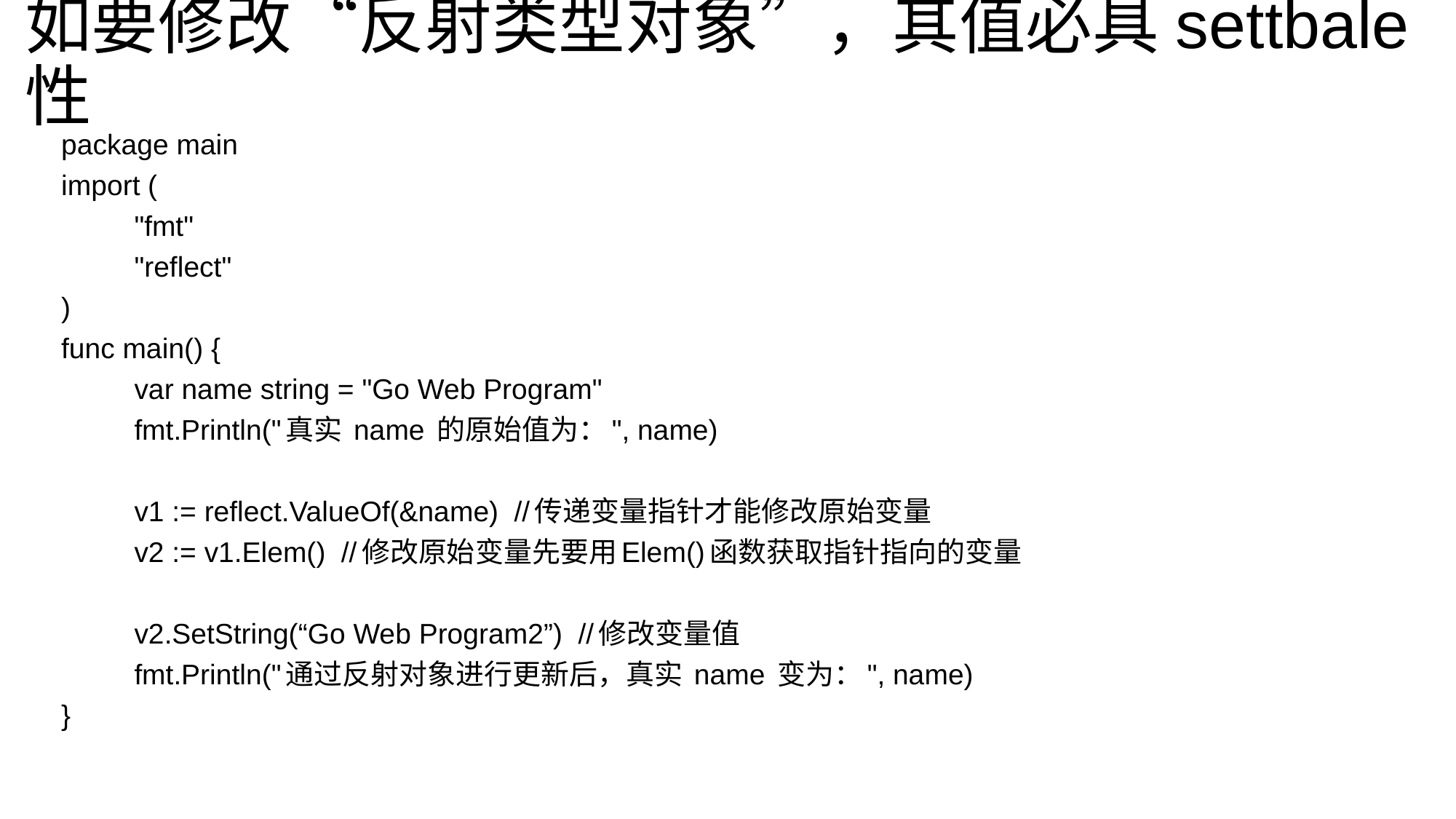

# 如要修改“反射类型对象”，其值必具settbale性
package main
import (
	"fmt"
	"reflect"
)
func main() {
	var name string = "Go Web Program"
	fmt.Println("真实 name 的原始值为：", name)

	v1 := reflect.ValueOf(&name)  //传递变量指针才能修改原始变量
	v2 := v1.Elem()  //修改原始变量先要用Elem()函数获取指针指向的变量

	v2.SetString(“Go Web Program2”)  //修改变量值
	fmt.Println("通过反射对象进行更新后，真实 name 变为：", name)
}